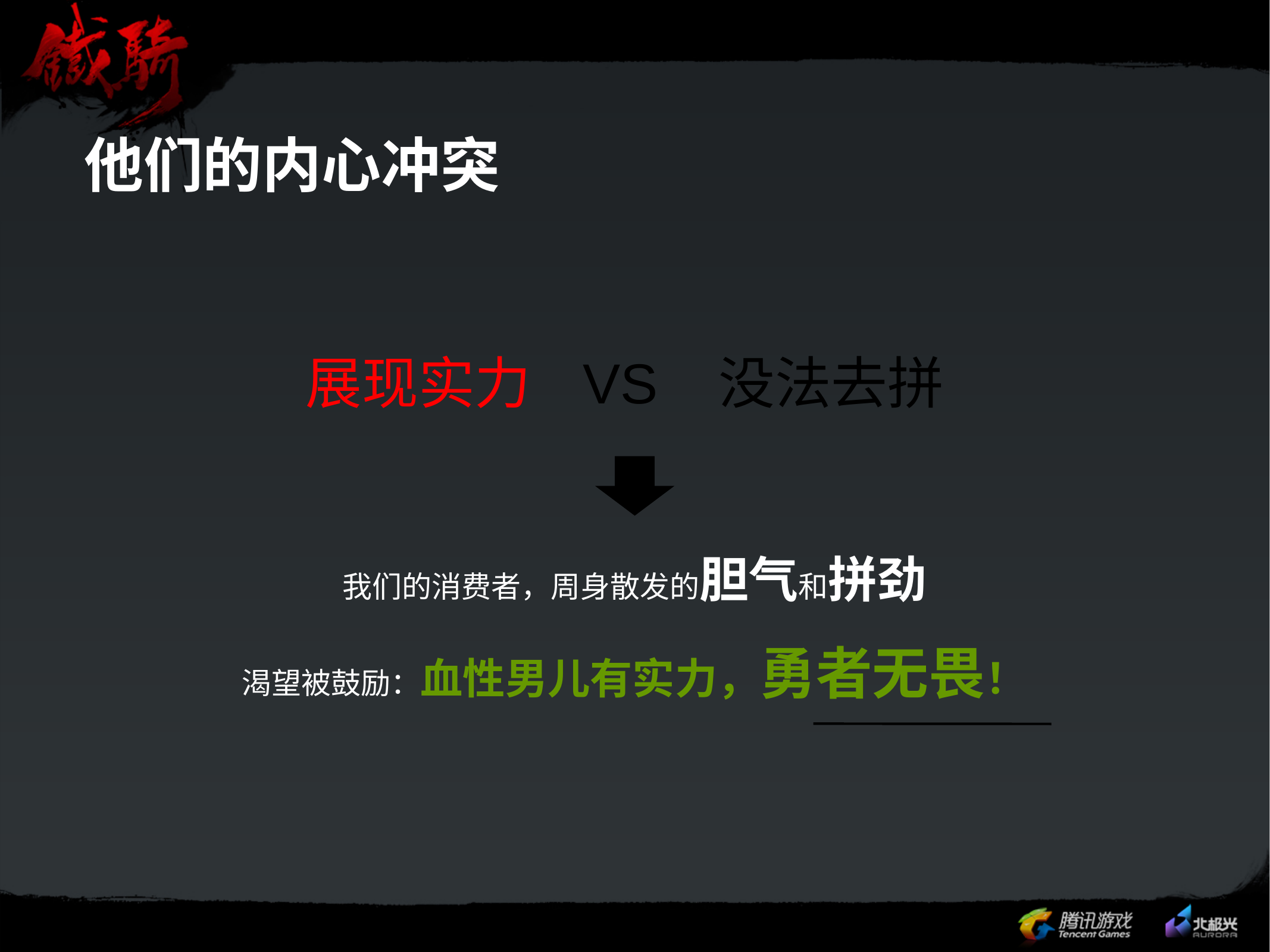

# 他们的内心冲突
展现实力   VS   没法去拼

我们的消费者，周身散发的胆气和拼劲
渴望被鼓励：血性男儿有实力，勇者无畏！